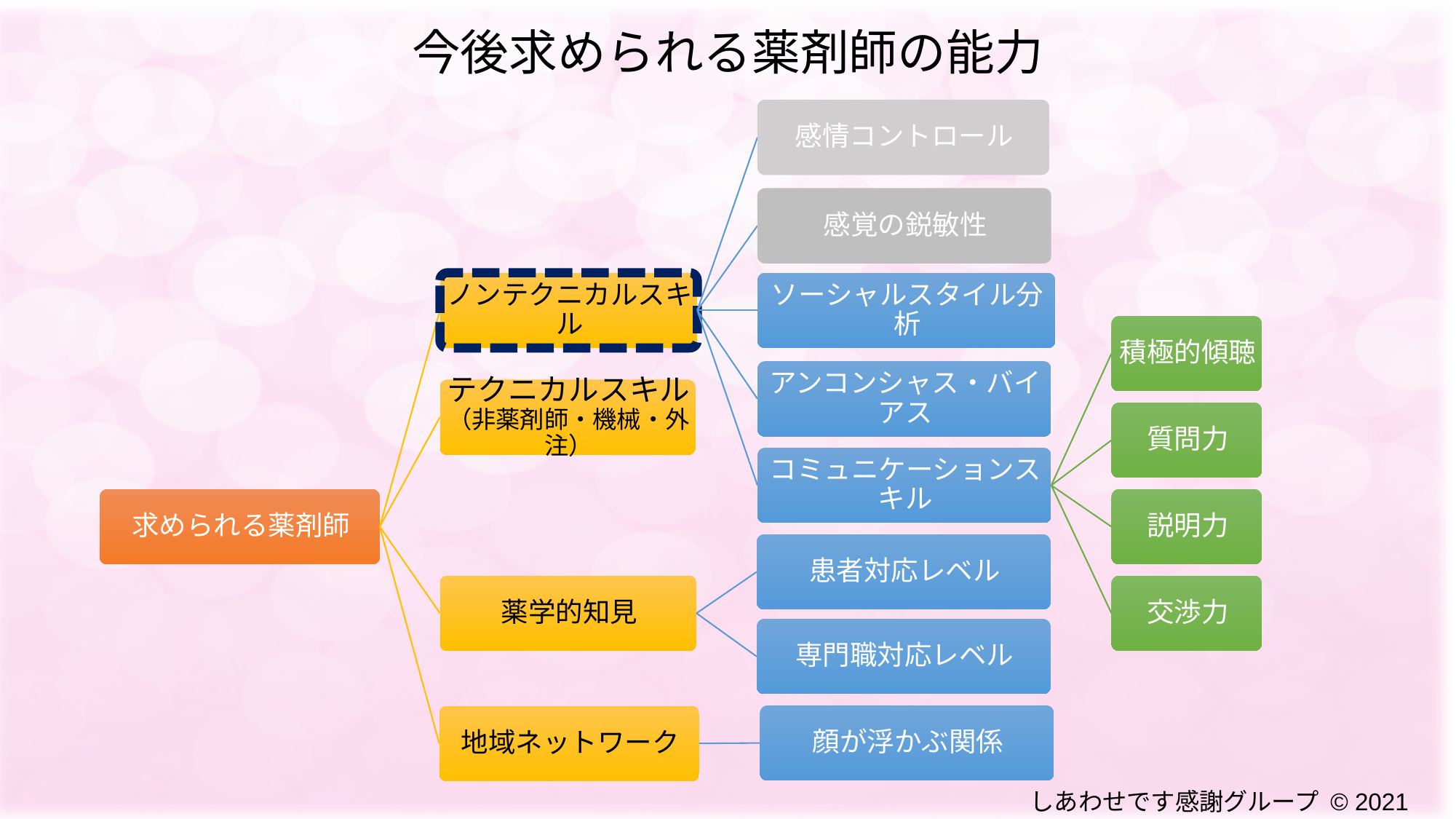

今後求められる薬剤師の能力
求められる薬剤師

ノンテクニカルスキル

感情コントロール

感覚の鋭敏性

ソーシャルスタイル分析

アンコンシャス・バイアス

コミュニケーションスキル

積極的傾聴

質問力

説明力

交渉力

テクニカルスキル
（非薬剤師・機械・外注）

薬学的知見

患者対応レベル

専門職対応レベル

地域ネットワーク

顔が浮かぶ関係
しあわせです感謝グループ © 2021